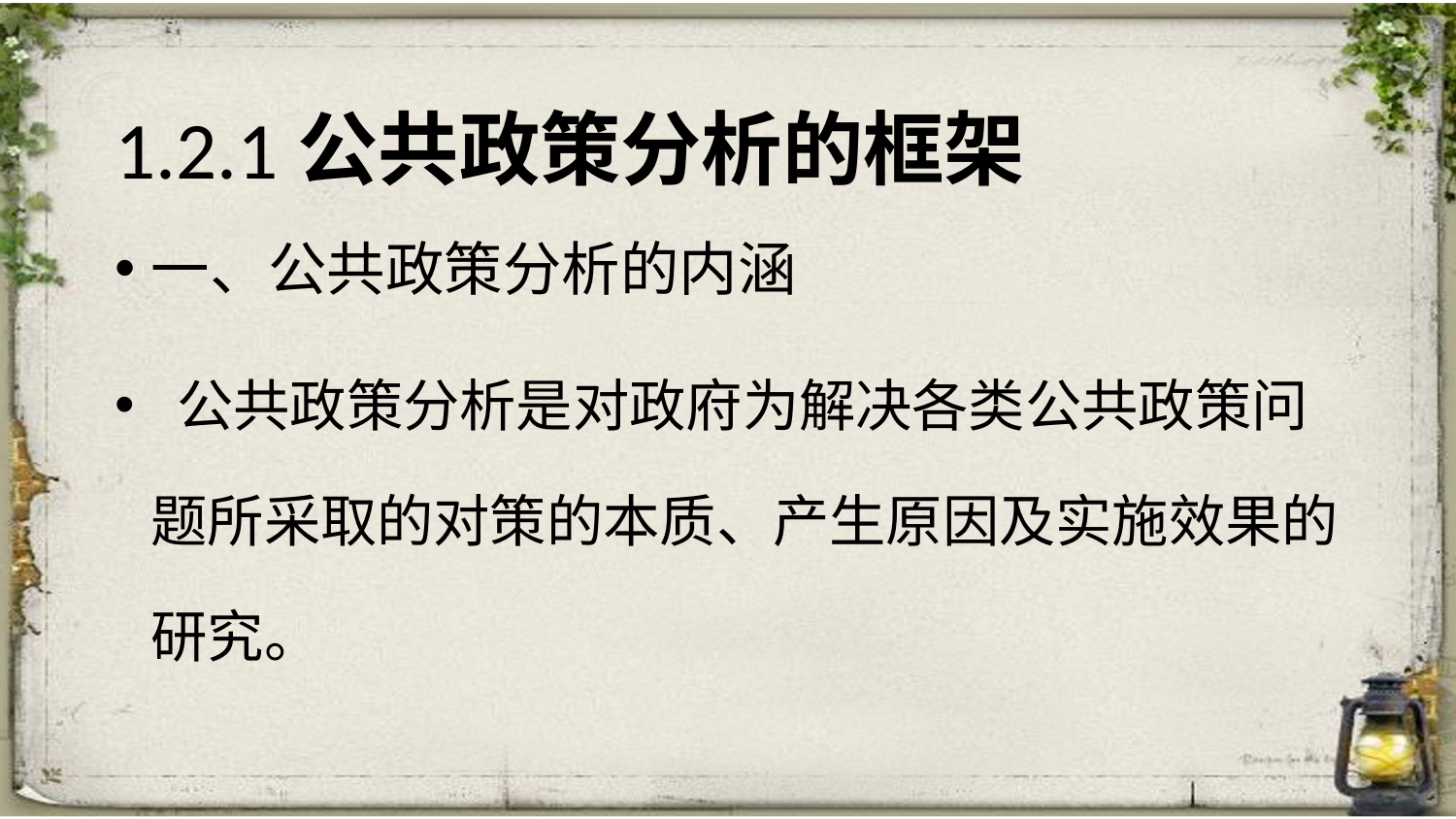

# 1.2.1公共政策分析的框架
一、公共政策分析的内涵
 公共政策分析是对政府为解决各类公共政策问题所采取的对策的本质、产生原因及实施效果的研究。